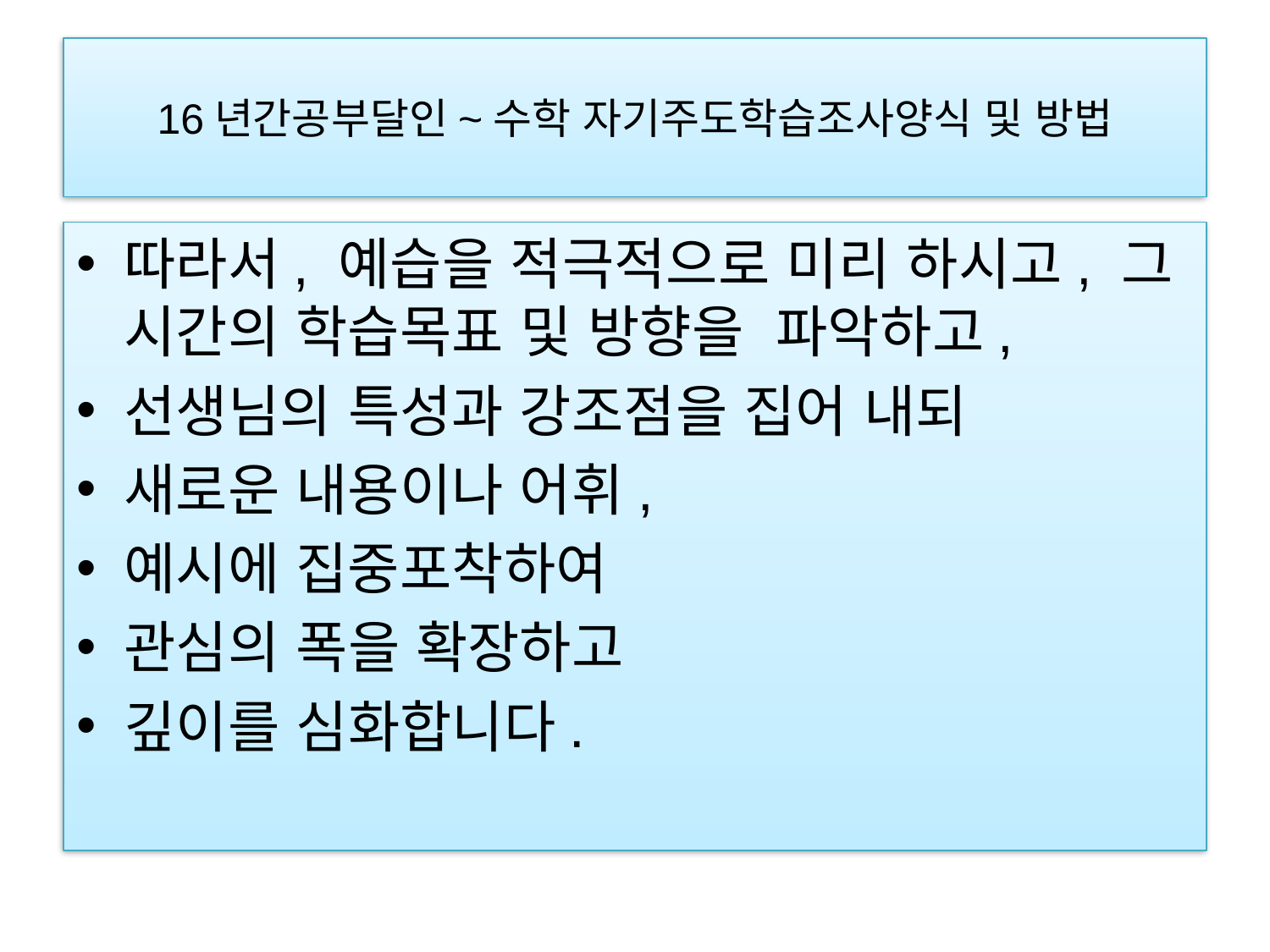

# 16년간공부달인~수학 자기주도학습조사양식 및 방법
따라서, 예습을 적극적으로 미리 하시고, 그 시간의 학습목표 및 방향을  파악하고,
선생님의 특성과 강조점을 집어 내되
새로운 내용이나 어휘,
예시에 집중포착하여
관심의 폭을 확장하고
깊이를 심화합니다.